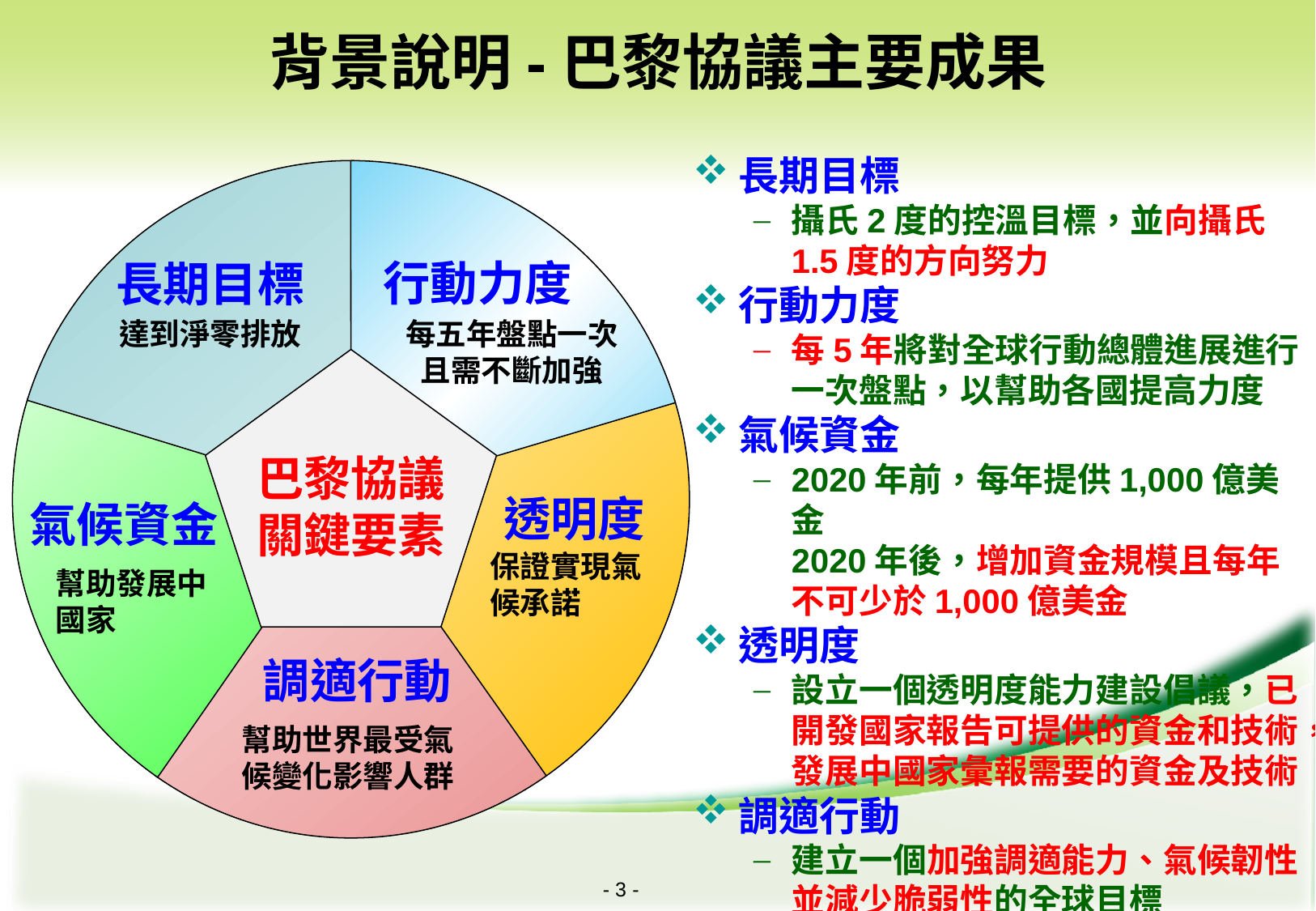

背景說明-巴黎協議主要成果
長期目標
攝氏2度的控溫目標，並向攝氏1.5度的方向努力
行動力度
每5年將對全球行動總體進展進行一次盤點，以幫助各國提高力度
氣候資金
2020年前，每年提供1,000億美金
2020年後，增加資金規模且每年不可少於1,000億美金
透明度
設立一個透明度能力建設倡議，已開發國家報告可提供的資金和技術，發展中國家彙報需要的資金及技術
調適行動
建立一個加強調適能力、氣候韌性並減少脆弱性的全球目標

行動力度
長期目標
達到淨零排放
每五年盤點一次
且需不斷加強
巴黎協議
關鍵要素
透明度
氣候資金
保證實現氣候承諾
幫助發展中國家
調適行動
幫助世界最受氣候變化影響人群